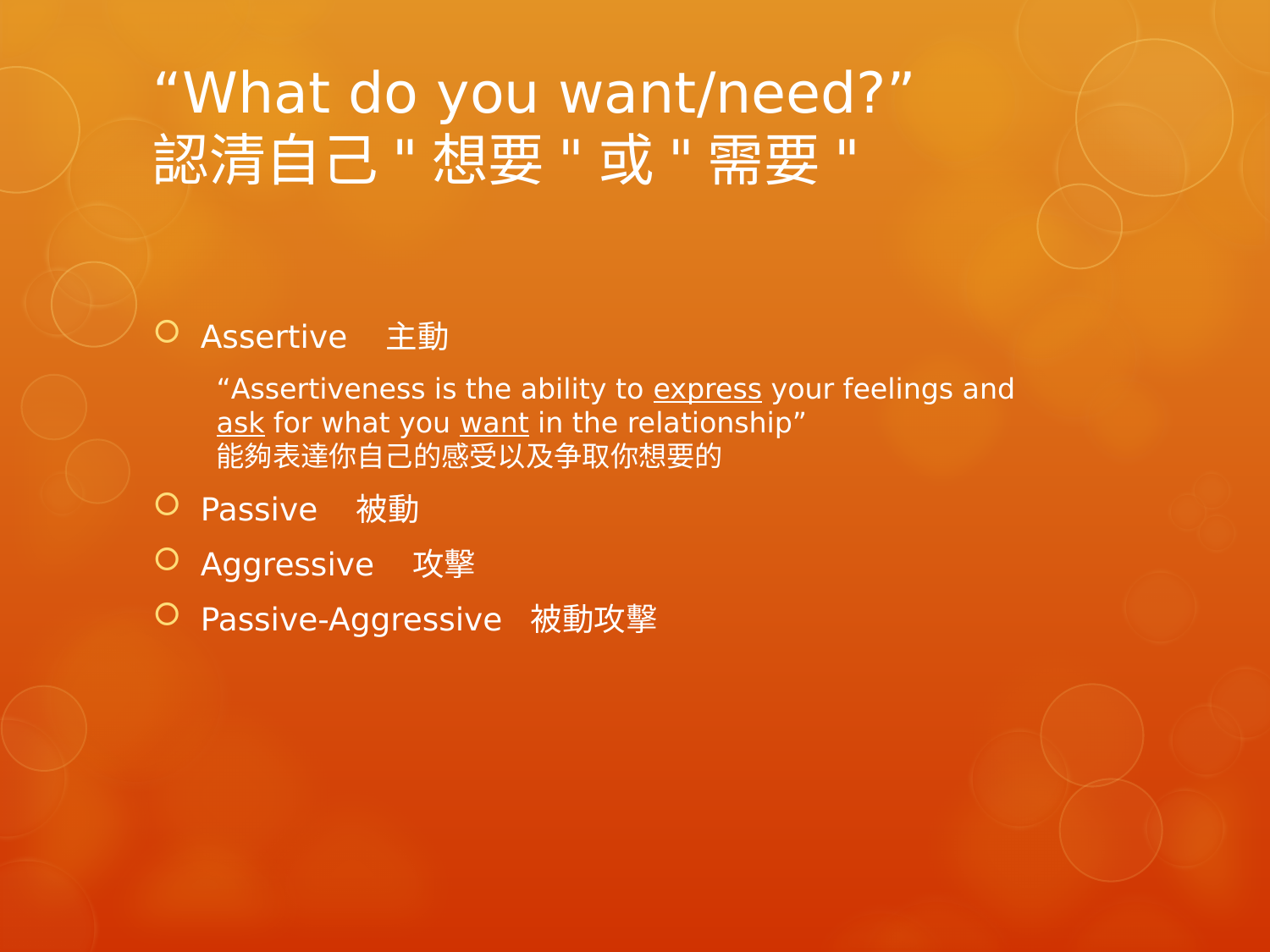

# “What do you want/need?” 認清自己"想要"或"需要"
Assertive   主動
“Assertiveness is the ability to express your feelings and
ask for what you want in the relationship”
能夠表達你自己的感受以及争取你想要的
Passive   被動
Aggressive   攻擊
Passive-Aggressive  被動攻擊